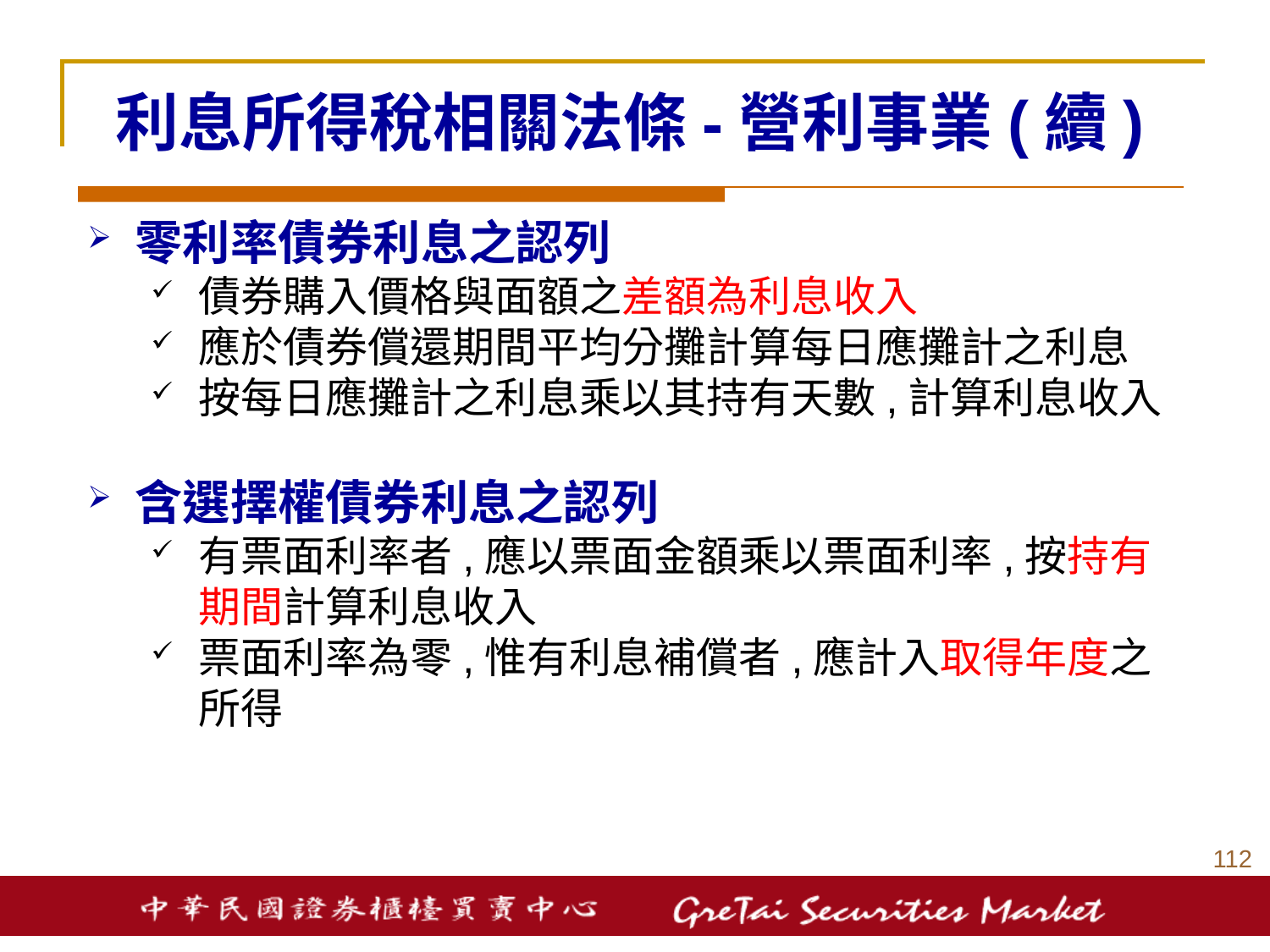

利息所得稅相關法條-營利事業(續)

零利率債券利息之認列
債券購入價格與面額之差額為利息收入
應於債券償還期間平均分攤計算每日應攤計之利息
按每日應攤計之利息乘以其持有天數,計算利息收入

含選擇權債券利息之認列
有票面利率者,應以票面金額乘以票面利率,按持有期間計算利息收入
票面利率為零,惟有利息補償者,應計入取得年度之所得

112